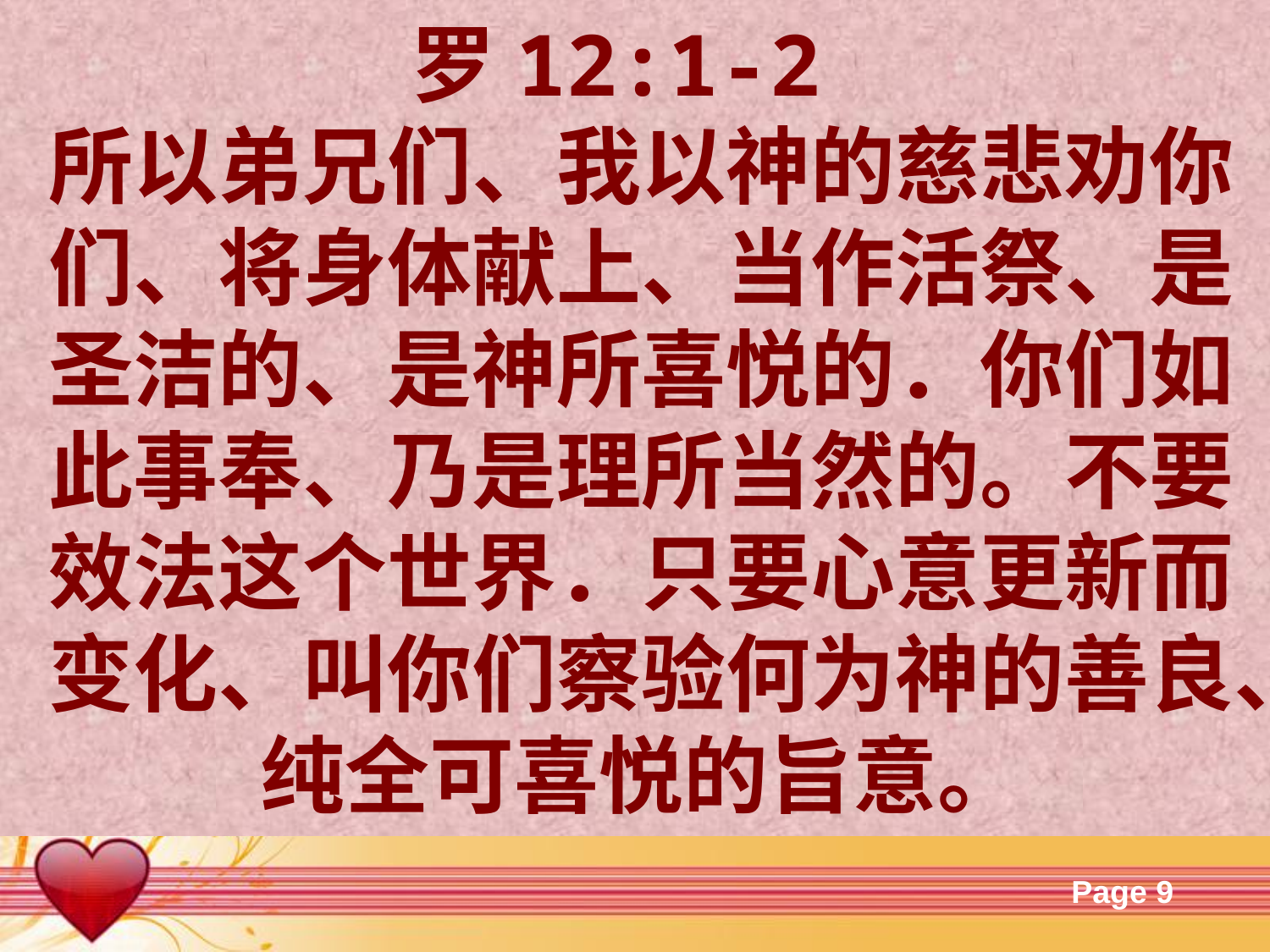

罗12:1-2
所以弟兄们、我以神的慈悲劝你们、将身体献上、当作活祭、是圣洁的、是神所喜悦的．你们如此事奉、乃是理所当然的。不要效法这个世界．只要心意更新而变化、叫你们察验何为神的善良、纯全可喜悦的旨意。